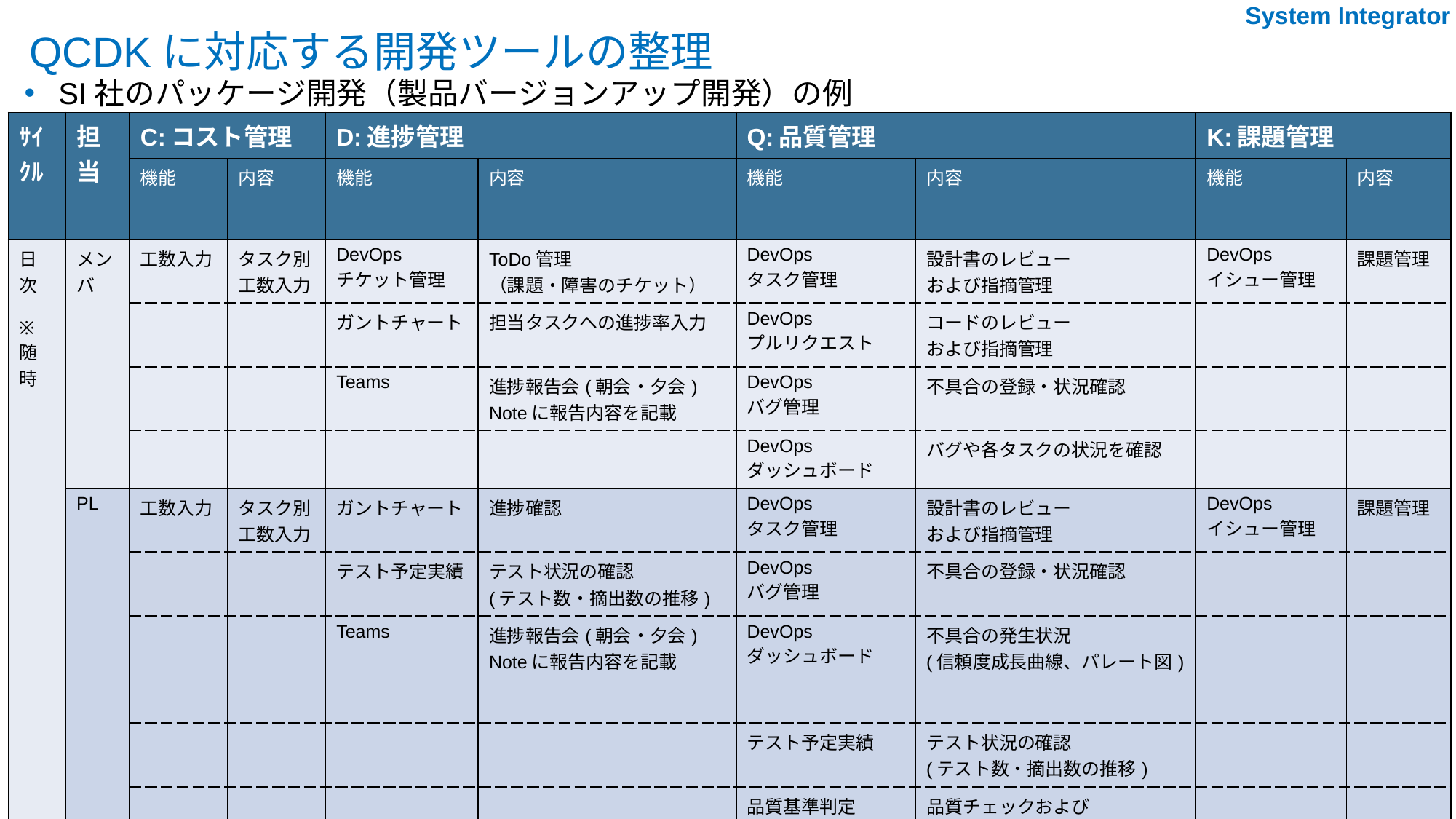

# QCDKに対応する開発ツールの整理
SI社のパッケージ開発（製品バージョンアップ開発）の例

| ｻｲｸﾙ | 担当 | C:コスト管理 |  | D:進捗管理 |  | Q:品質管理 |  | K:課題管理 |  |
| --- | --- | --- | --- | --- | --- | --- | --- | --- | --- |
|  |  | 機能 | 内容 | 機能 | 内容 | 機能 | 内容 | 機能 | 内容 |
| 日次 ※ 随時 | メンバ | 工数入力 | タスク別 工数入力 | DevOps チケット管理 | ToDo管理 （課題・障害のチケット） | DevOps タスク管理 | 設計書のレビュー および指摘管理 | DevOps イシュー管理 | 課題管理 |
|  |  |  |  | ガントチャート | 担当タスクへの進捗率入力 | DevOps プルリクエスト | コードのレビュー および指摘管理 |  |  |
|  |  |  |  | Teams | 進捗報告会(朝会・夕会) Noteに報告内容を記載 | DevOps バグ管理 | 不具合の登録・状況確認 |  |  |
|  |  |  |  |  |  | DevOps ダッシュボード | バグや各タスクの状況を確認 |  |  |
|  | PL | 工数入力 | タスク別 工数入力 | ガントチャート | 進捗確認 | DevOps タスク管理 | 設計書のレビュー および指摘管理 | DevOps イシュー管理 | 課題管理 |
|  |  |  |  | テスト予定実績 | テスト状況の確認 (テスト数・摘出数の推移) | DevOps バグ管理 | 不具合の登録・状況確認 |  |  |
|  |  |  |  | Teams | 進捗報告会(朝会・夕会) Noteに報告内容を記載 | DevOps ダッシュボード | 不具合の発生状況 (信頼度成長曲線、パレート図) |  |  |
|  |  |  |  |  |  | テスト予定実績 | テスト状況の確認 (テスト数・摘出数の推移) |  |  |
|  |  |  |  |  |  | 品質基準判定 ※マイルストーン | 品質チェックおよび 工程の移行判定 |  |  |